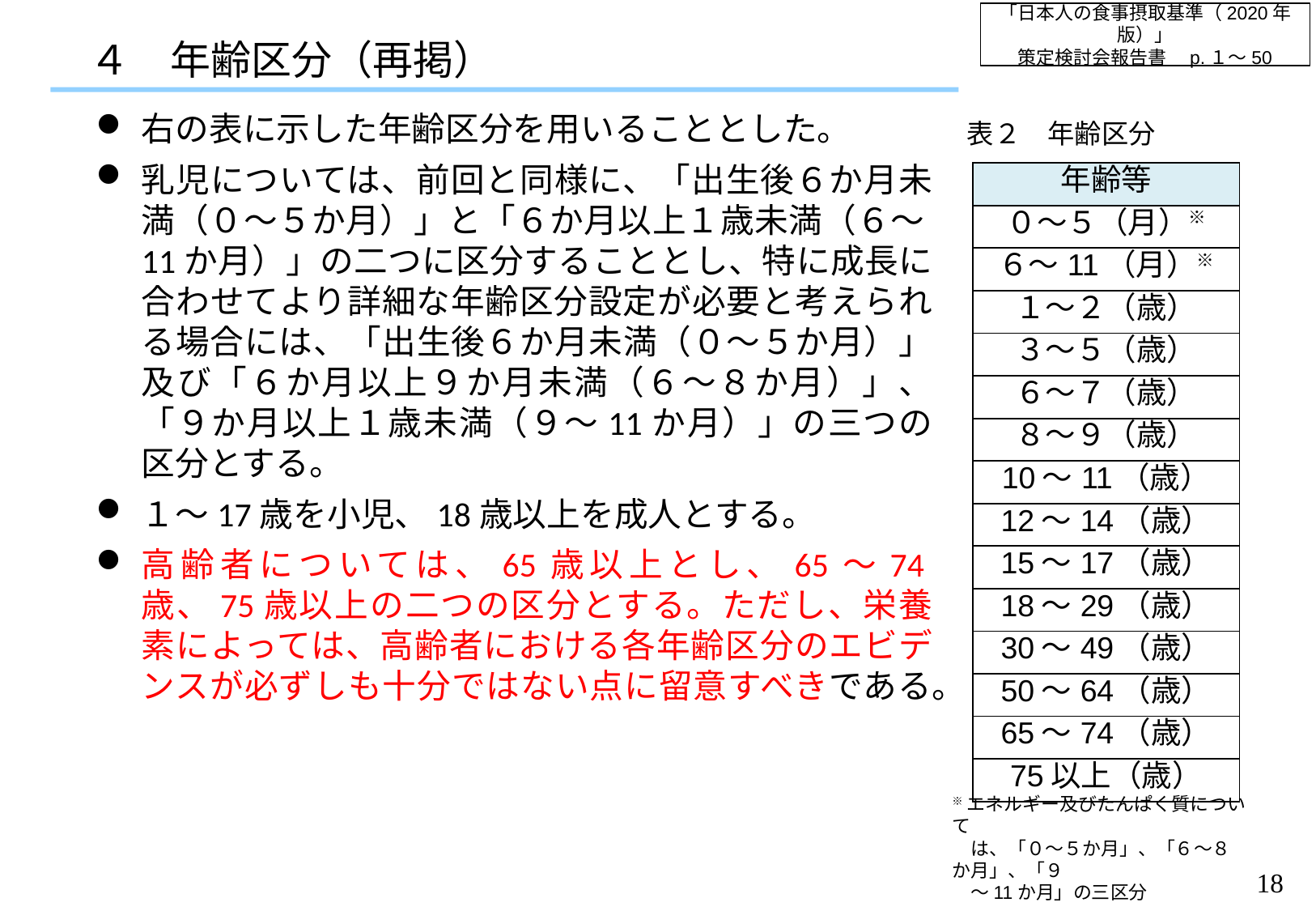

「日本人の食事摂取基準（2020年版）」
策定検討会報告書　p.１～50
４　年齢区分（再掲）

右の表に示した年齢区分を用いることとした。
乳児については、前回と同様に、「出生後６か月未満（０～５か月）」と「６か月以上１歳未満（６～11か月）」の二つに区分することとし、特に成長に合わせてより詳細な年齢区分設定が必要と考えられる場合には、「出生後６か月未満（０～５か月）」及び「６か月以上９か月未満（６～８か月）」、「９か月以上１歳未満（９～11か月）」の三つの区分とする。
１～17歳を小児、18歳以上を成人とする。
高齢者については、65歳以上とし、65～74歳、75歳以上の二つの区分とする。ただし、栄養素によっては、高齢者における各年齢区分のエビデンスが必ずしも十分ではない点に留意すべきである。

表２　年齢区分
| 年齢等 |
| --- |
| ０～５（月）※ |
| ６～11（月）※ |
| １～２（歳） |
| ３～５（歳） |
| ６～７（歳） |
| ８～９（歳） |
| 10～11（歳） |
| 12～14（歳） |
| 15～17（歳） |
| 18～29（歳） |
| 30～49（歳） |
| 50～64（歳） |
| 65～74（歳） |
| 75以上（歳） |
※エネルギー及びたんぱく質について
　は、「０～５か月」、「６～８か月」、「９
　～11か月」の三区分
18